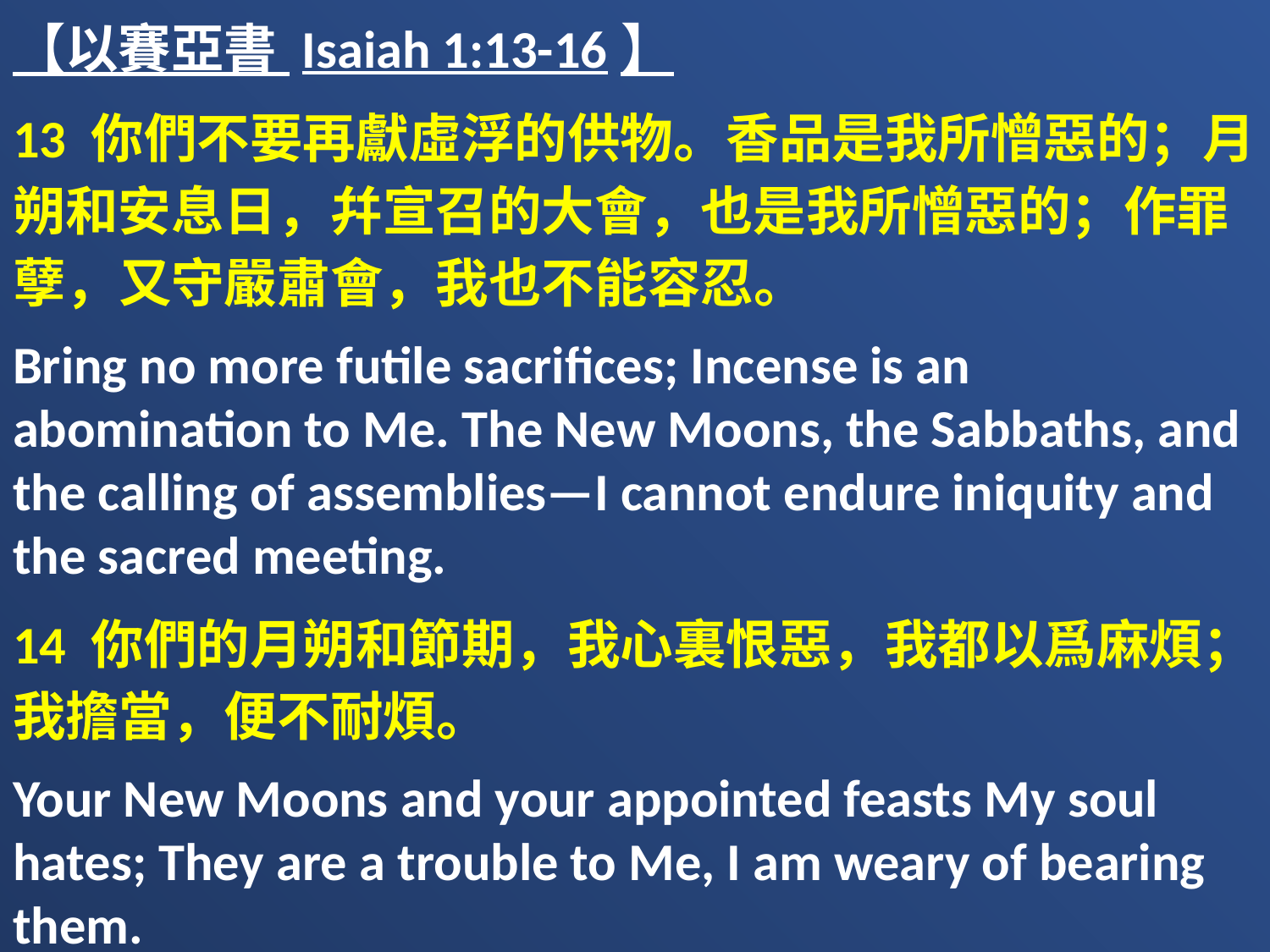

【以賽亞書 Isaiah 1:13-16】
13 你們不要再獻虛浮的供物。香品是我所憎惡的；月朔和安息日，幷宣召的大會，也是我所憎惡的；作罪孽，又守嚴肅會，我也不能容忍。
Bring no more futile sacrifices; Incense is an abomination to Me. The New Moons, the Sabbaths, and the calling of assemblies—I cannot endure iniquity and the sacred meeting.
14 你們的月朔和節期，我心裏恨惡，我都以爲麻煩；我擔當，便不耐煩。
Your New Moons and your appointed feasts My soul hates; They are a trouble to Me, I am weary of bearing them.